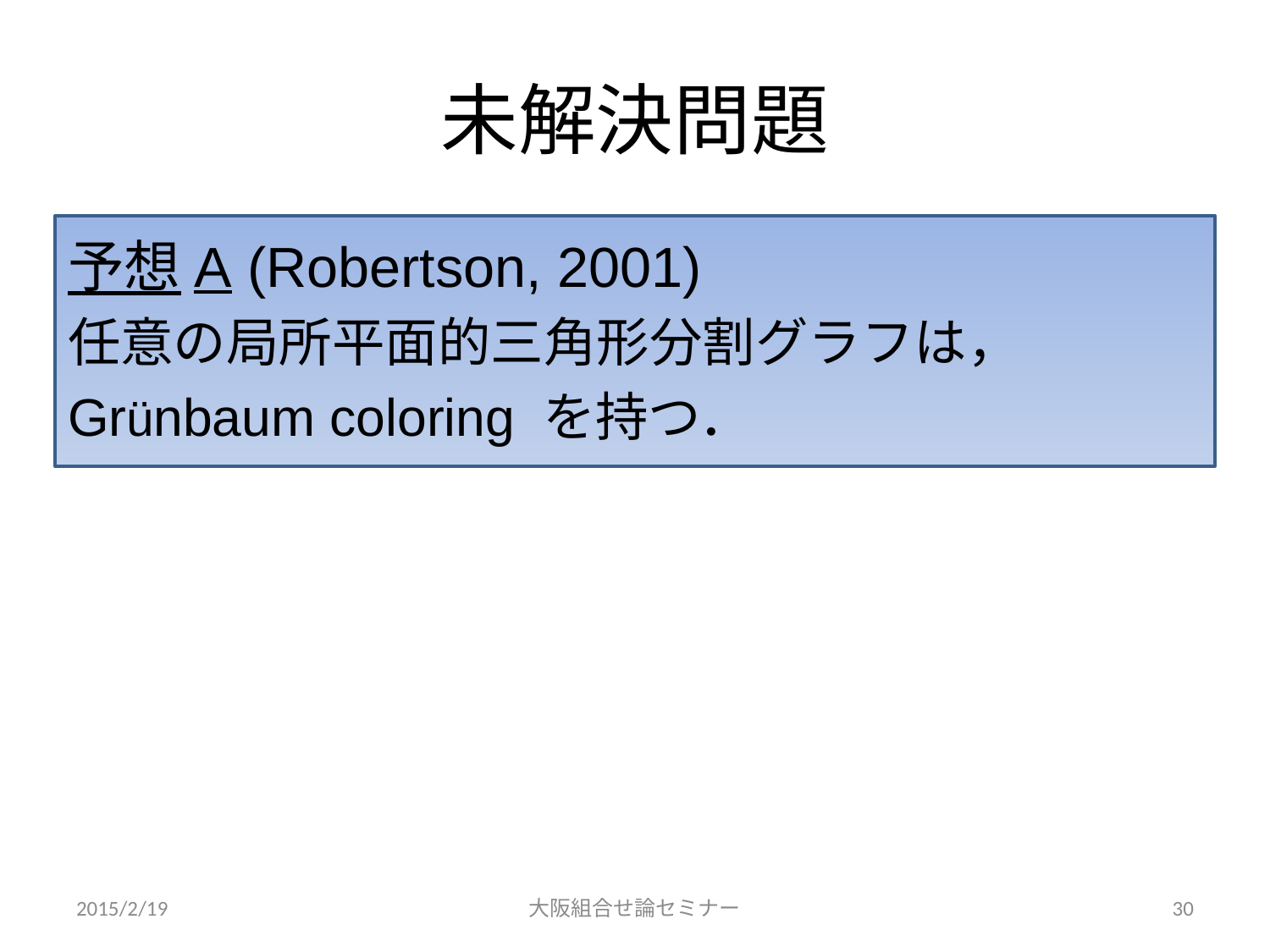

# 未解決問題

予想A (Robertson, 2001)
任意の局所平面的三角形分割グラフは，
Grünbaum coloring を持つ．
2015/2/19
大阪組合せ論セミナー
30